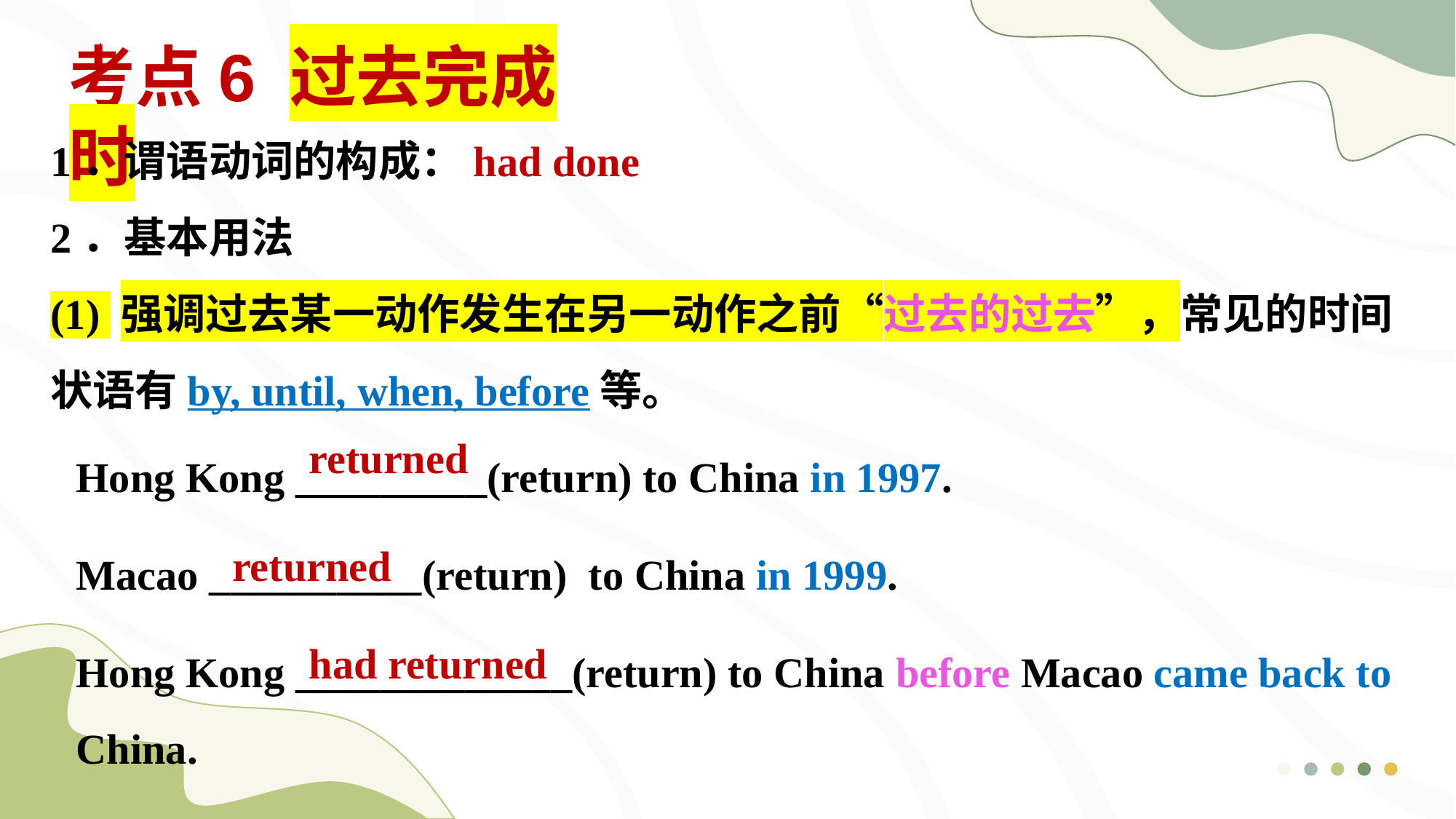

考点6 过去完成时

1．谓语动词的构成：had done
2．基本用法
(1) 强调过去某一动作发生在另一动作之前“过去的过去”，常见的时间状语有by, until, when, before等。
Hong Kong _________(return) to China in 1997.
Macao __________(return)  to China in 1999.
Hong Kong _____________(return) to China before Macao came back to China.
returned
returned
had returned